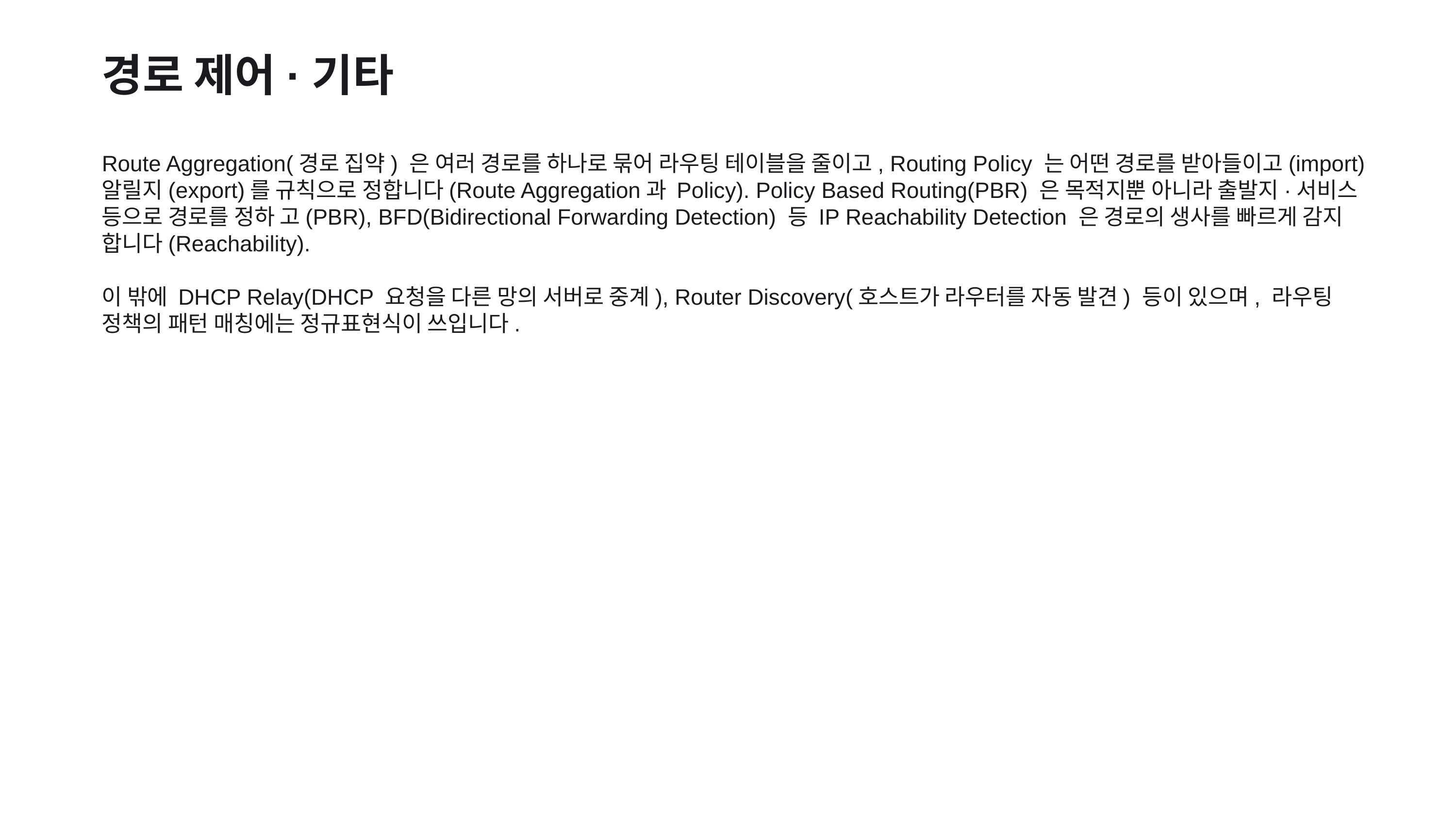

경로 제어·기타
Route Aggregation(경로 집약) 은 여러 경로를 하나로 묶어 라우팅 테이블을 줄이고, Routing Policy 는 어떤 경로를 받아들이고(import) 알릴지(export)를 규칙으로 정합니다(Route Aggregation과 Policy). Policy Based Routing(PBR) 은 목적지뿐 아니라 출발지·서비스 등으로 경로를 정하 고(PBR), BFD(Bidirectional Forwarding Detection) 등 IP Reachability Detection 은 경로의 생사를 빠르게 감지 합니다(Reachability).

이 밖에 DHCP Relay(DHCP 요청을 다른 망의 서버로 중계), Router Discovery(호스트가 라우터를 자동 발견) 등이 있으며, 라우팅 정책의 패턴 매칭에는 정규표현식이 쓰입니다.